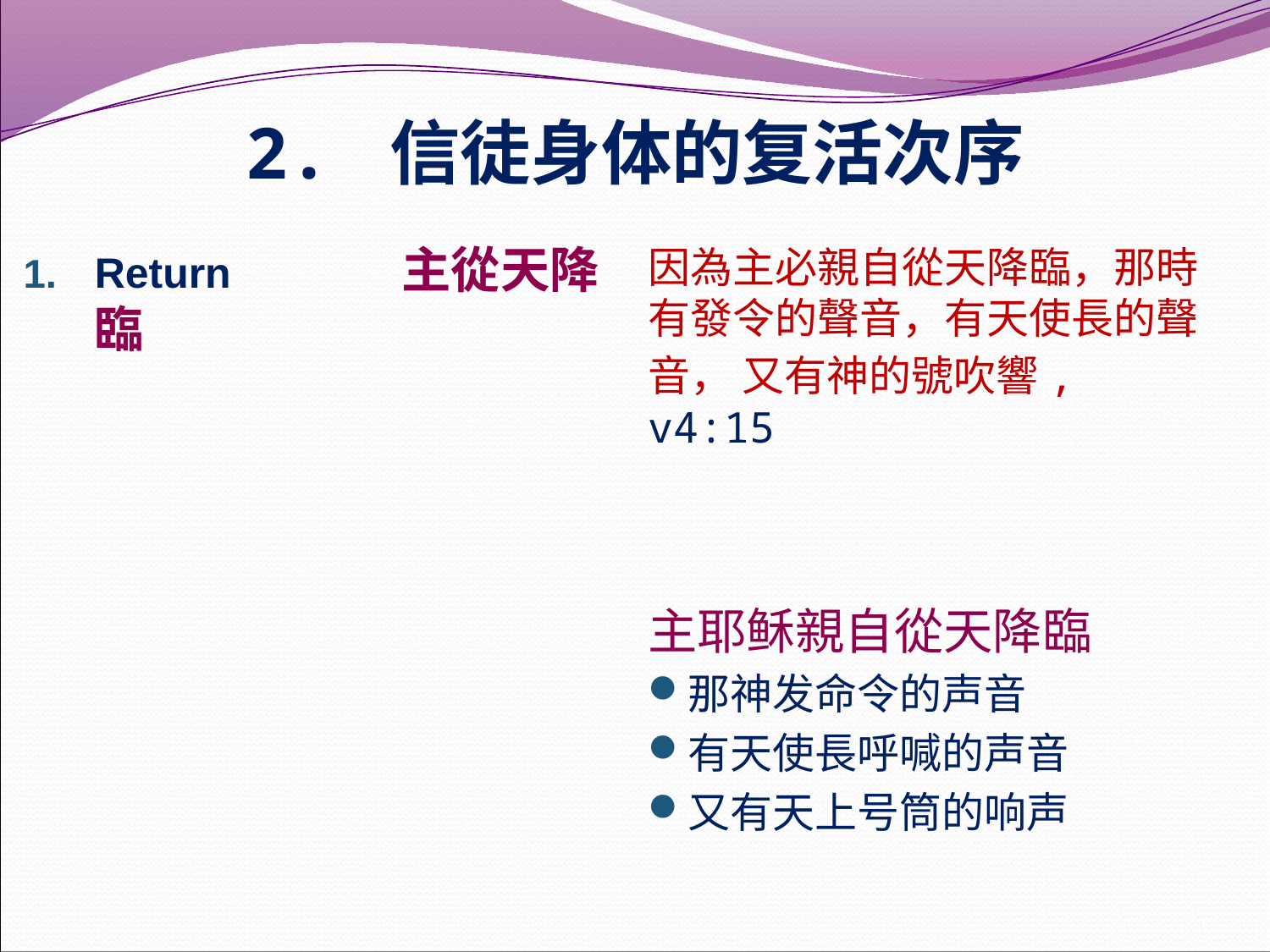

# 2. 信徒身体的复活次序
Return 	   主從天降臨

因為主必親自從天降臨，那時有發令的聲音，有天使長的聲音， 又有神的號吹響, v4:15

主耶稣親自從天降臨
那神发命令的声音
有天使長呼喊的声音
又有天上号筒的响声